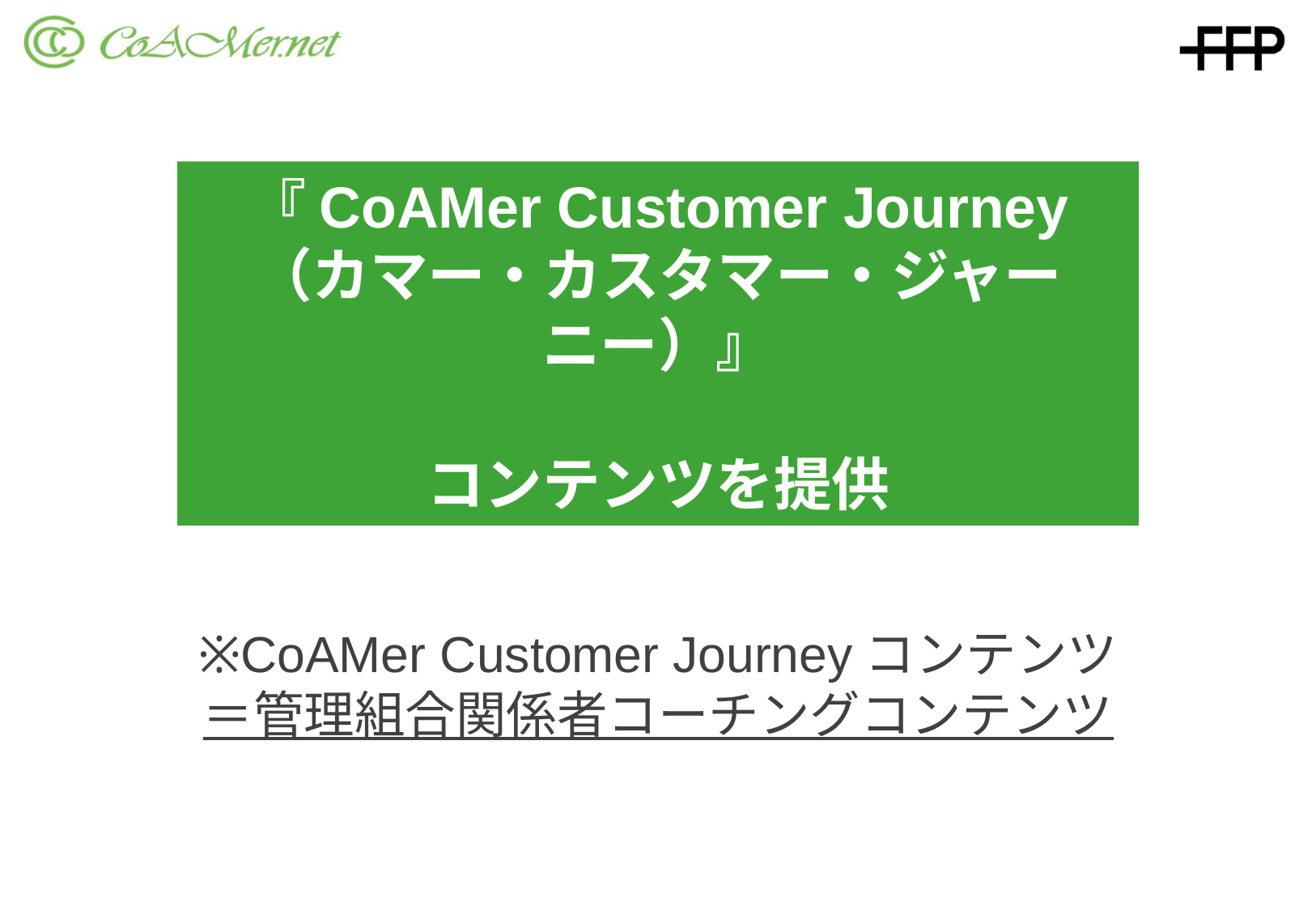

『CoAMer Customer Journey
（カマー・カスタマー・ジャーニー）』

コンテンツを提供
※CoAMer Customer Journeyコンテンツ
＝管理組合関係者コーチングコンテンツ